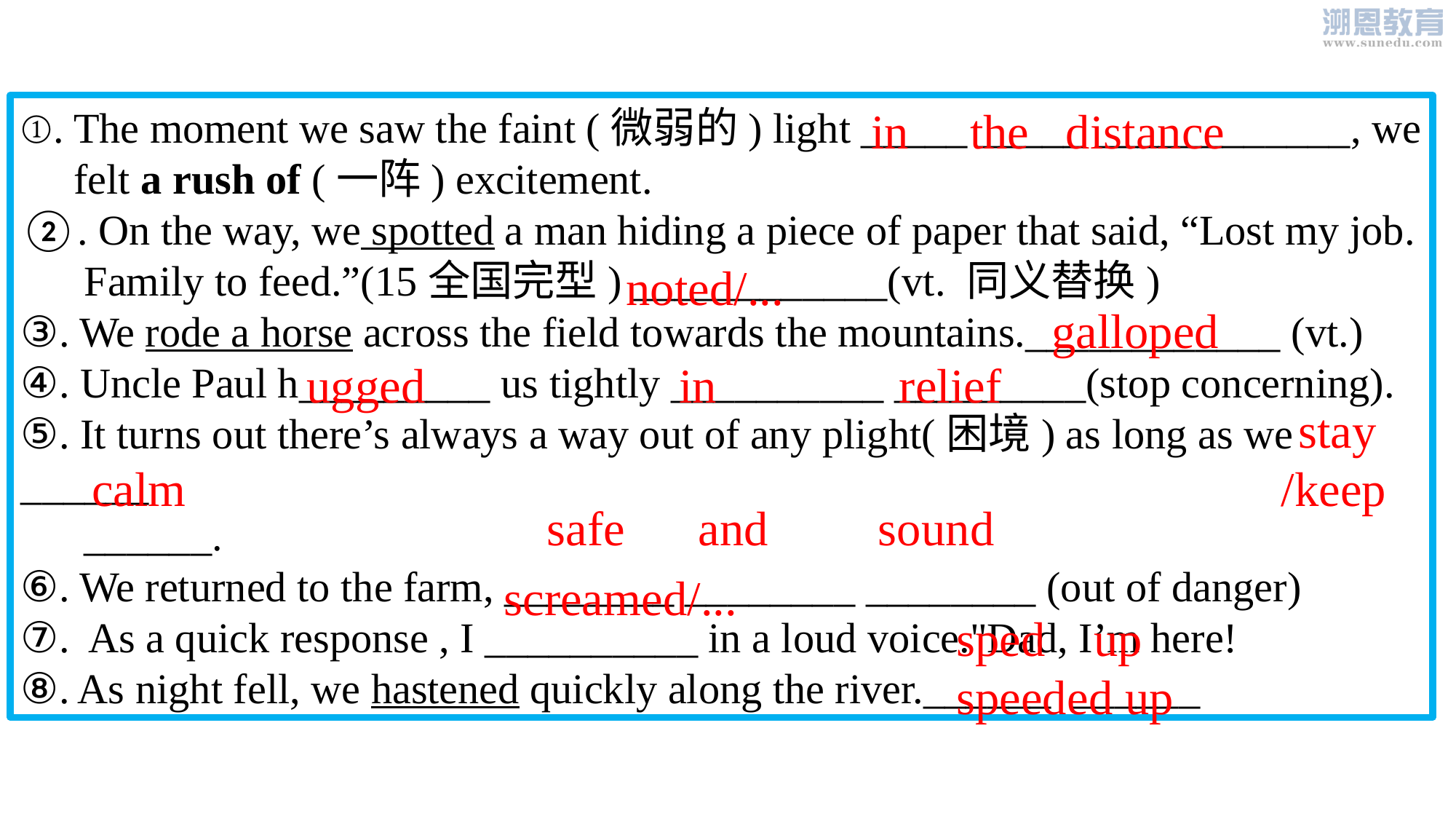

①. The moment we saw the faint (微弱的) light _____ _____ ____________, we
     felt a rush of (一阵) excitement.
②. On the way, we spotted a man hiding a piece of paper that said, “Lost my job.       Family to feed.”(15全国完型) ____________(vt. 同义替换)
③. We rode a horse across the field towards the mountains.____________ (vt.)
④. Uncle Paul h_________ us tightly __________ _________(stop concerning).
⑤. It turns out there’s always a way out of any plight(困境) as long as we ______
      ______.
⑥. We returned to the farm, ________ ________ ________ (out of danger)
⑦.  As a quick response , I __________ in a loud voice."Dad, I’m here!
⑧. As night fell, we hastened quickly along the river.______  ______
in     the   distance
noted/...
galloped
in               relief
ugged
                                                                                                   stay
calm                                                                                          /keep
safe      and         sound
screamed/...
sped    up
speeded up